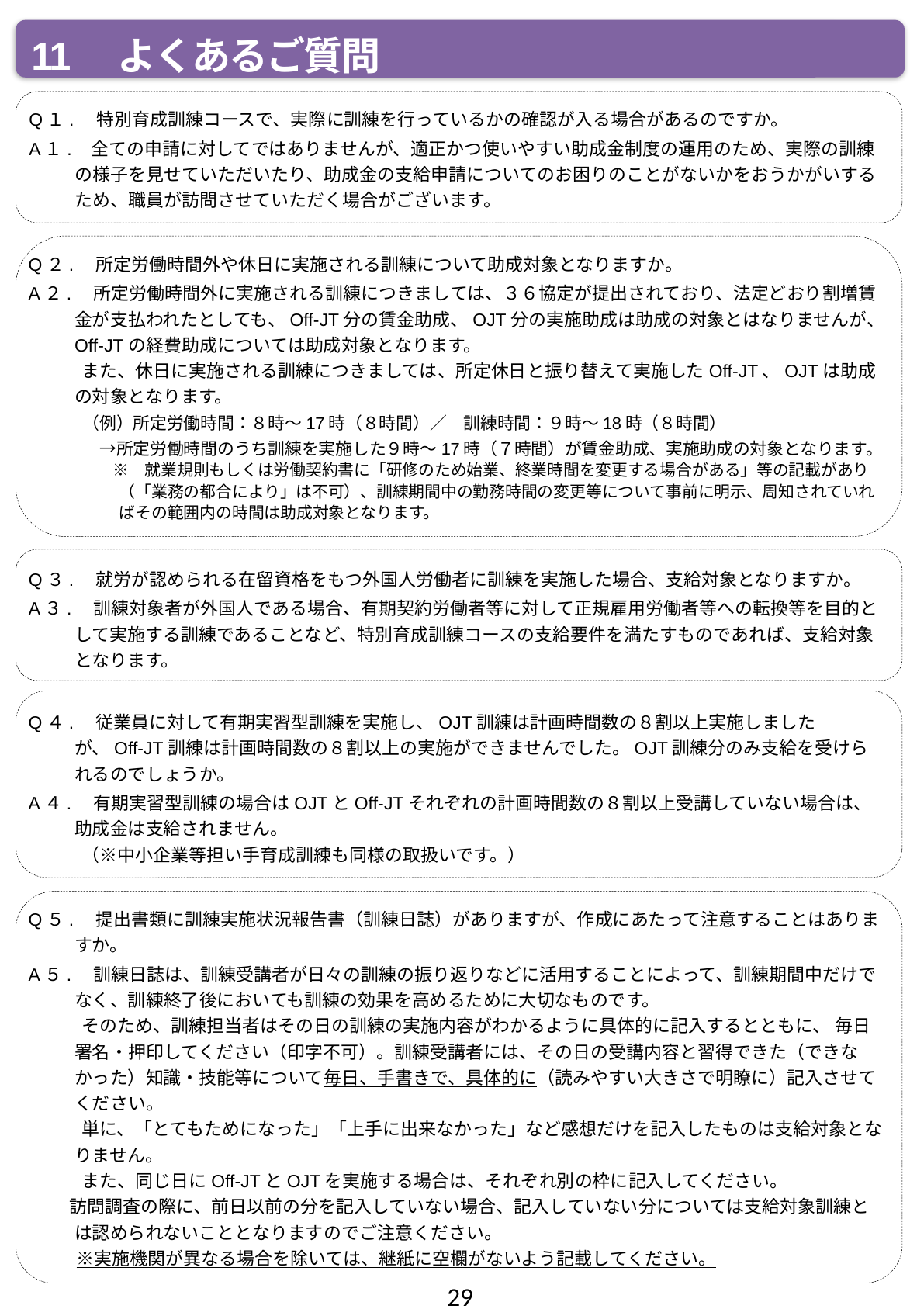

11　よくあるご質問
Q１.　特別育成訓練コースで、実際に訓練を行っているかの確認が入る場合があるのですか。
A１.   全ての申請に対してではありませんが、適正かつ使いやすい助成金制度の運用のため、実際の訓練の様子を見せていただいたり、助成金の支給申請についてのお困りのことがないかをおうかがいするため、職員が訪問させていただく場合がございます。

Q２.　所定労働時間外や休日に実施される訓練について助成対象となりますか。
A２.　所定労働時間外に実施される訓練につきましては、３６協定が提出されており、法定どおり割増賃金が支払われたとしても、Off-JT分の賃金助成、OJT分の実施助成は助成の対象とはなりませんが、Off-JTの経費助成については助成対象となります。
　　　また、休日に実施される訓練につきましては、所定休日と振り替えて実施したOff-JT、OJTは助成の対象となります。
　　　 （例）所定労働時間：８時～17時（８時間）／　訓練時間：９時～18時（８時間）
　　　　 →所定労働時間のうち訓練を実施した９時～17時（７時間）が賃金助成、実施助成の対象となります。
　　　　　※　就業規則もしくは労働契約書に「研修のため始業、終業時間を変更する場合がある」等の記載があり（「業務の都合により」は不可）、訓練期間中の勤務時間の変更等について事前に明示、周知されていればその範囲内の時間は助成対象となります。

Q３.　就労が認められる在留資格をもつ外国人労働者に訓練を実施した場合、支給対象となりますか。
A３.　訓練対象者が外国人である場合、有期契約労働者等に対して正規雇用労働者等への転換等を目的として実施する訓練であることなど、特別育成訓練コースの支給要件を満たすものであれば、支給対象となります。

Q４.　従業員に対して有期実習型訓練を実施し、OJT訓練は計画時間数の８割以上実施しましたが、Off-JT訓練は計画時間数の８割以上の実施ができませんでした。OJT訓練分のみ支給を受けられるのでしょうか。
A４.　有期実習型訓練の場合はOJTとOff-JTそれぞれの計画時間数の８割以上受講していない場合は、助成金は支給されません。
　　　（※中小企業等担い手育成訓練も同様の取扱いです。）

Q５.　提出書類に訓練実施状況報告書（訓練日誌）がありますが、作成にあたって注意することはありますか。
A５.　訓練日誌は、訓練受講者が日々の訓練の振り返りなどに活用することによって、訓練期間中だけでなく、訓練終了後においても訓練の効果を高めるために大切なものです。
　　　そのため、訓練担当者はその日の訓練の実施内容がわかるように具体的に記入するとともに、 毎日署名・押印してください（印字不可）。訓練受講者には、その日の受講内容と習得できた（できなかった）知識・技能等について毎日、手書きで、具体的に（読みやすい大きさで明瞭に）記入させてください。
　　　単に、「とてもためになった」「上手に出来なかった」など感想だけを記入したものは支給対象となりません。
　　　また、同じ日にOff-JTとOJTを実施する場合は、それぞれ別の枠に記入してください。
         訪問調査の際に、前日以前の分を記入していない場合、記入していない分については支給対象訓練とは認められないこととなりますのでご注意ください。
　　   ※実施機関が異なる場合を除いては、継紙に空欄がないよう記載してください。
29